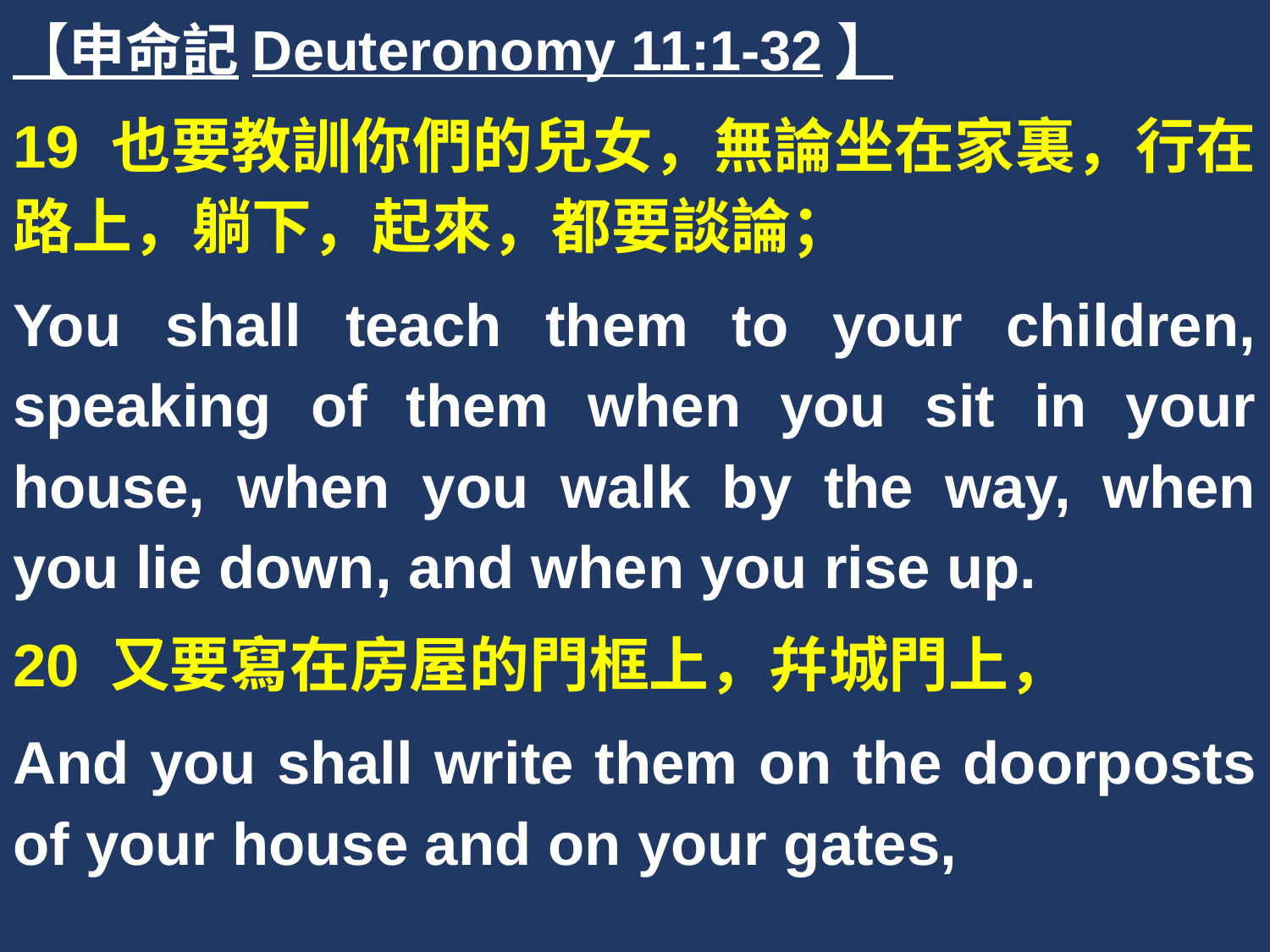

【申命記Deuteronomy 11:1-32】
19 也要教訓你們的兒女，無論坐在家裏，行在路上，躺下，起來，都要談論；
You shall teach them to your children, speaking of them when you sit in your house, when you walk by the way, when you lie down, and when you rise up.
20 又要寫在房屋的門框上，幷城門上，
And you shall write them on the doorposts of your house and on your gates,